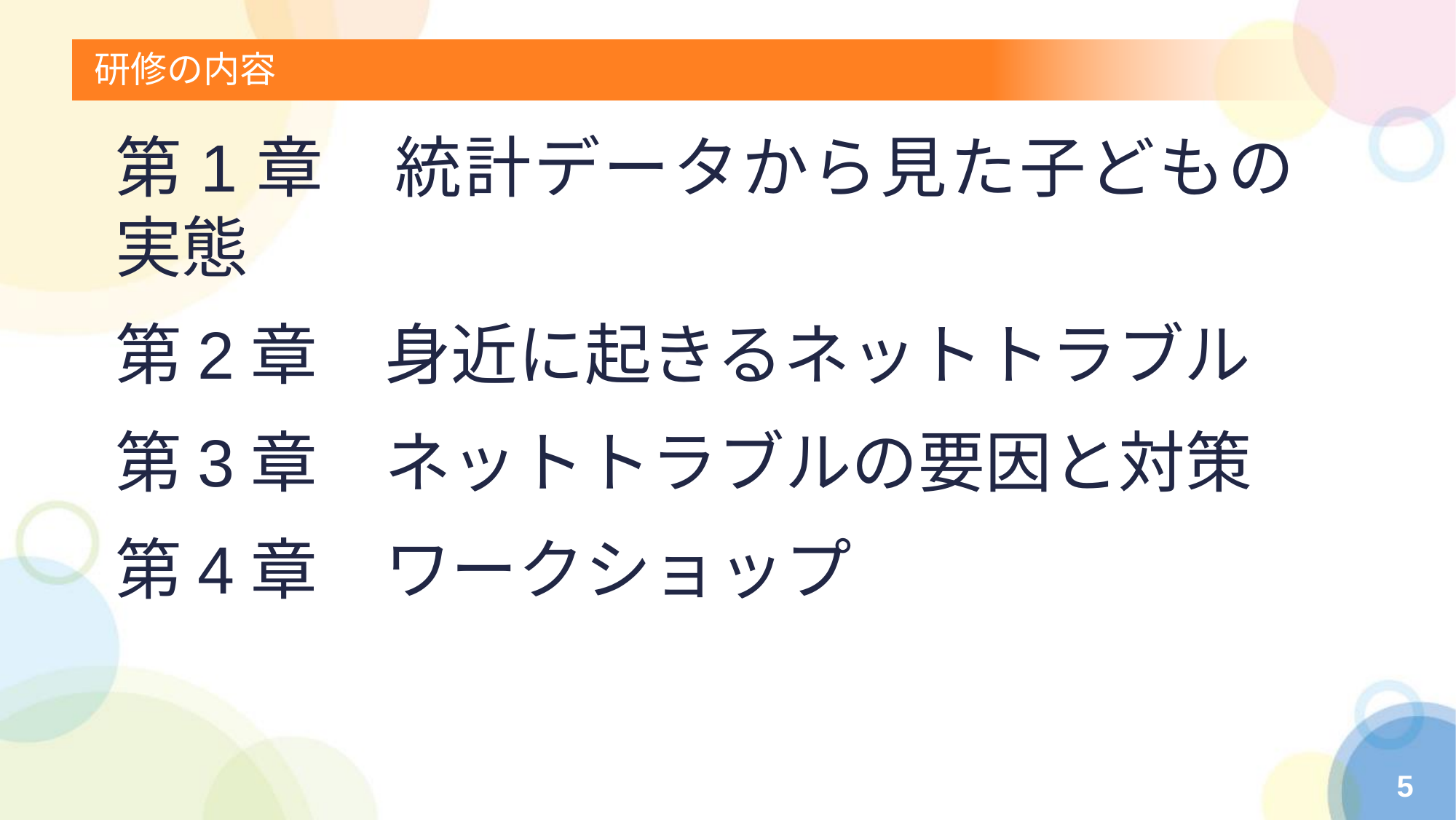

# 研修の内容
第1章　統計データから見た子どもの実態
第2章　身近に起きるネットトラブル
第3章　ネットトラブルの要因と対策
第4章　ワークショップ

5